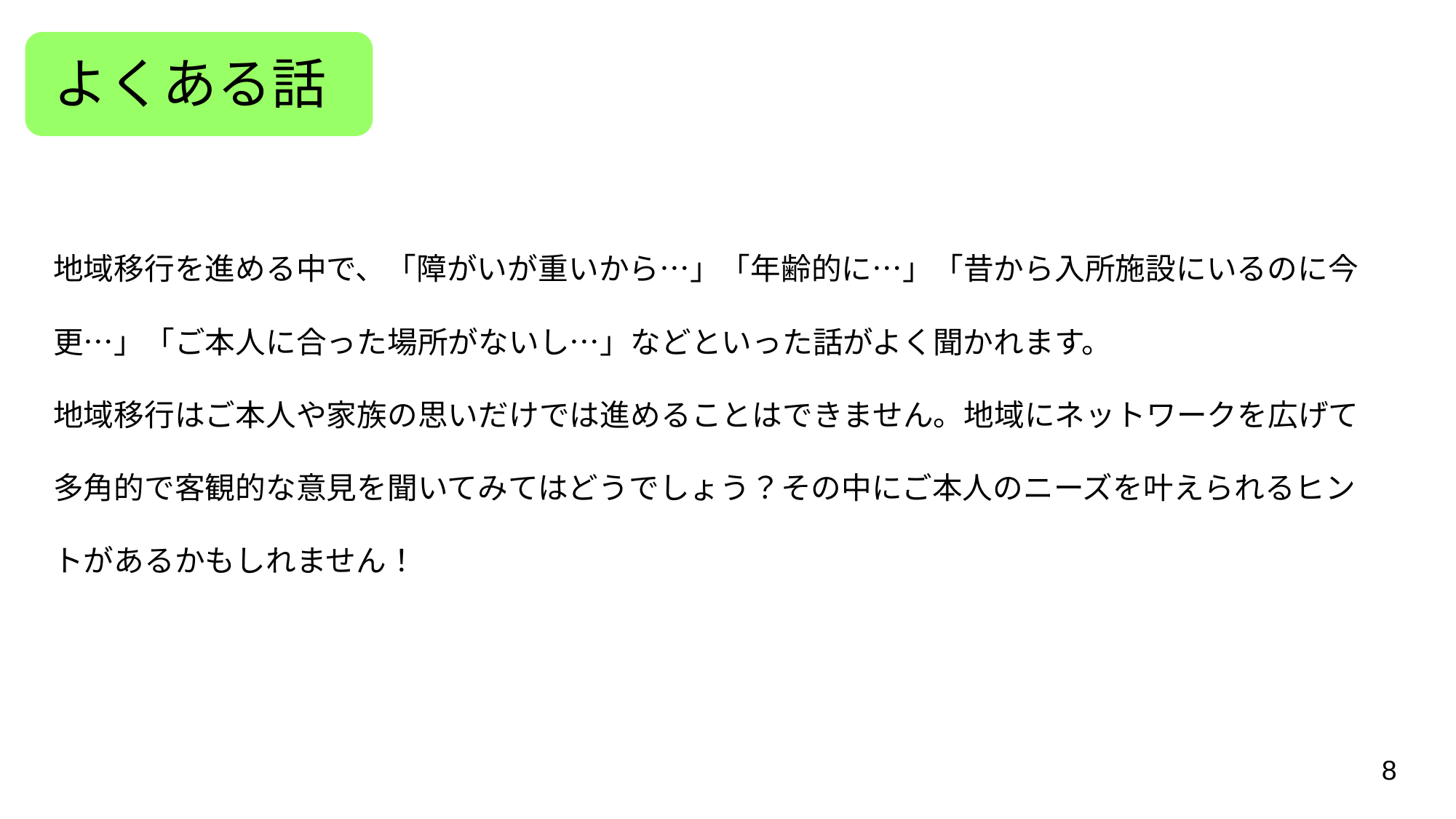

# よくある話
地域移行を進める中で、「障がいが重いから…」「年齢的に…」「昔から入所施設にいるのに今更…」「ご本人に合った場所がないし…」などといった話がよく聞かれます。
地域移行はご本人や家族の思いだけでは進めることはできません。地域にネットワークを広げて多角的で客観的な意見を聞いてみてはどうでしょう？その中にご本人のニーズを叶えられるヒントがあるかもしれません！

8